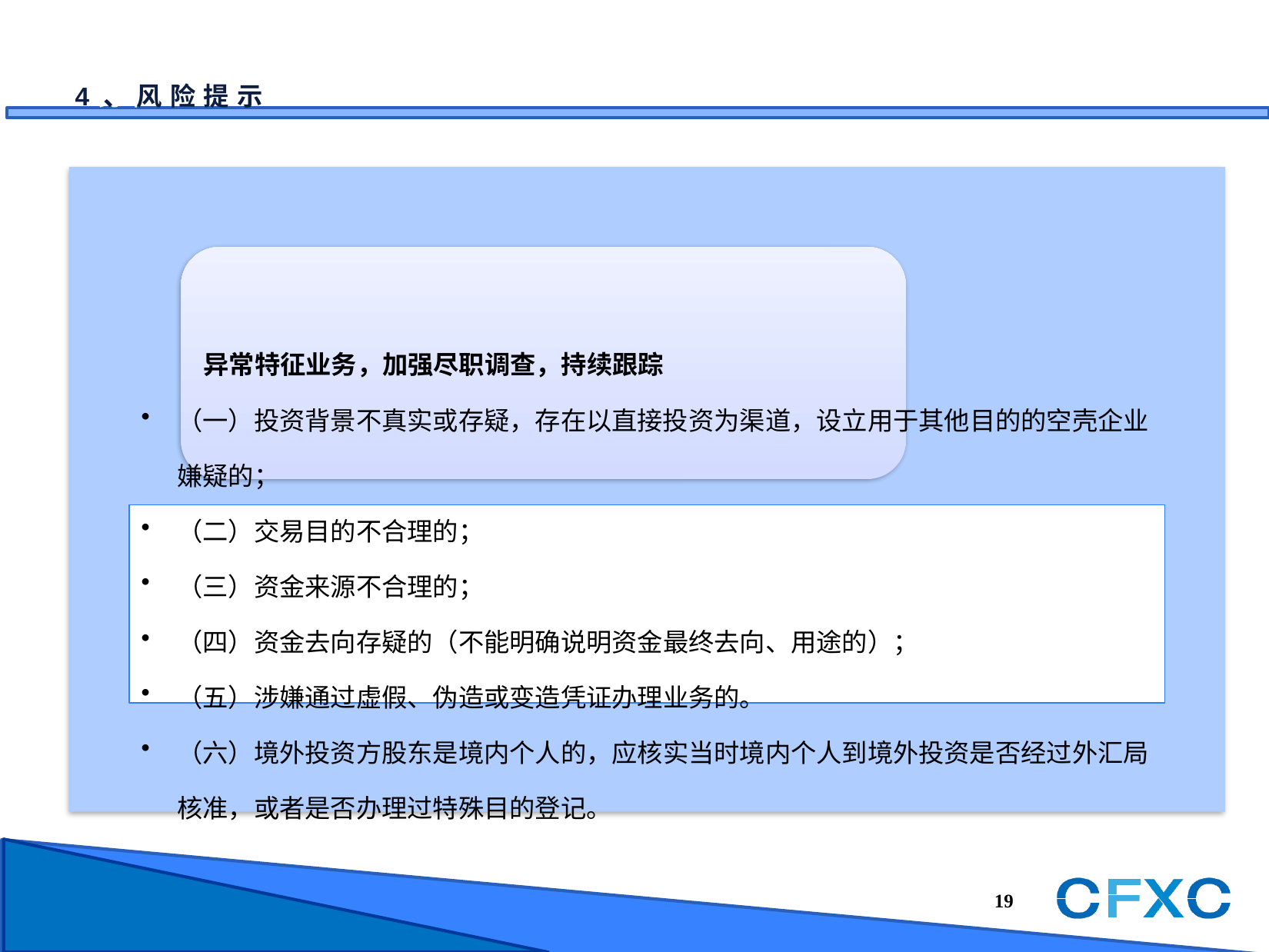

业务审
4、风险提示

异常特征业务，加强尽职调查，持续跟踪
（一）投资背景不真实或存疑，存在以直接投资为渠道，设立用于其他目的的空壳企业嫌疑的；
（二）交易目的不合理的；
（三）资金来源不合理的；
（四）资金去向存疑的（不能明确说明资金最终去向、用途的）；
（五）涉嫌通过虚假、伪造或变造凭证办理业务的。
（六）境外投资方股东是境内个人的，应核实当时境内个人到境外投资是否经过外汇局核准，或者是否办理过特殊目的登记。
19